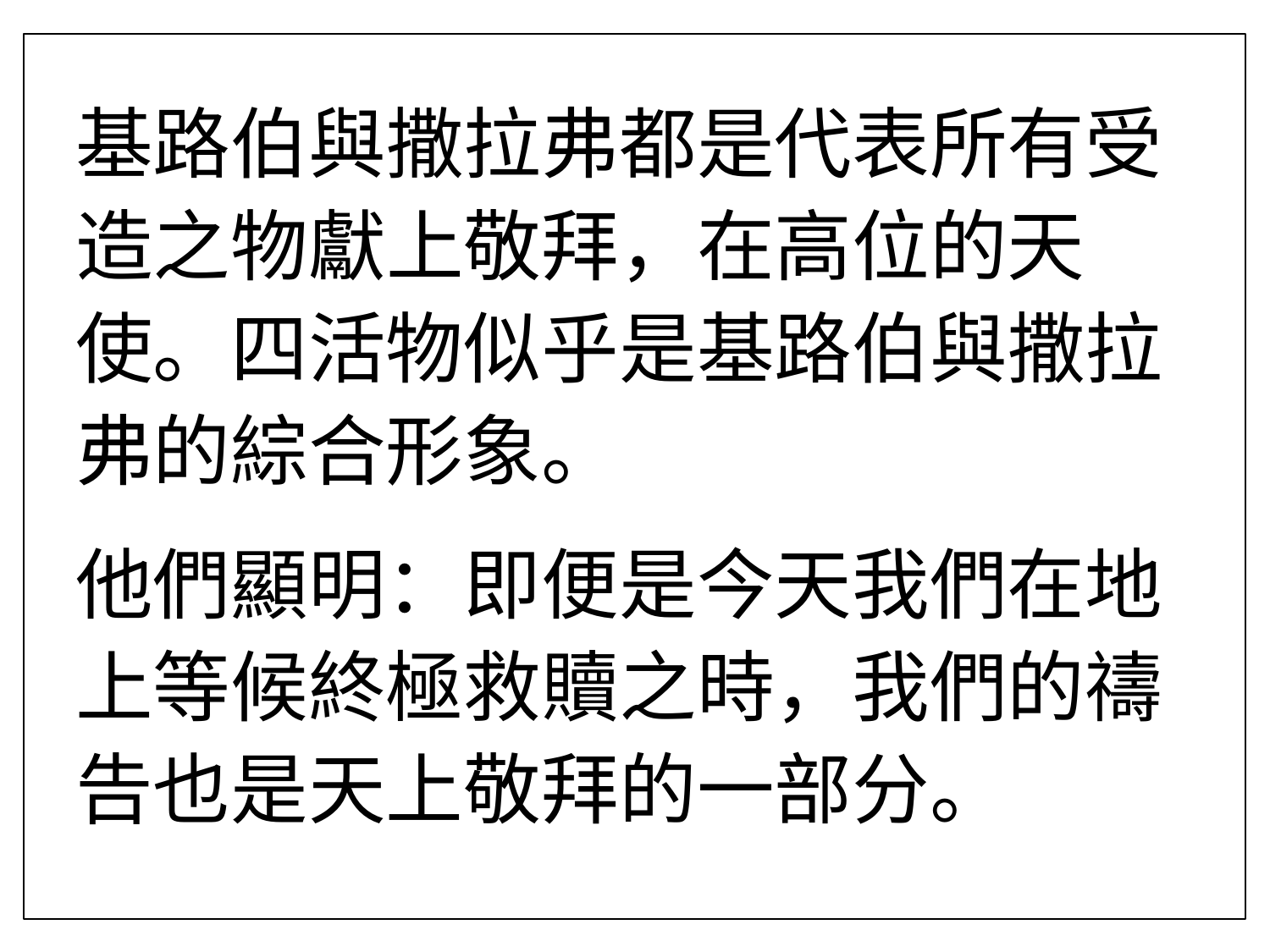

基路伯與撒拉弗都是代表所有受造之物獻上敬拜，在高位的天使。四活物似乎是基路伯與撒拉弗的綜合形象。
他們顯明：即便是今天我們在地上等候終極救贖之時，我們的禱告也是天上敬拜的一部分。